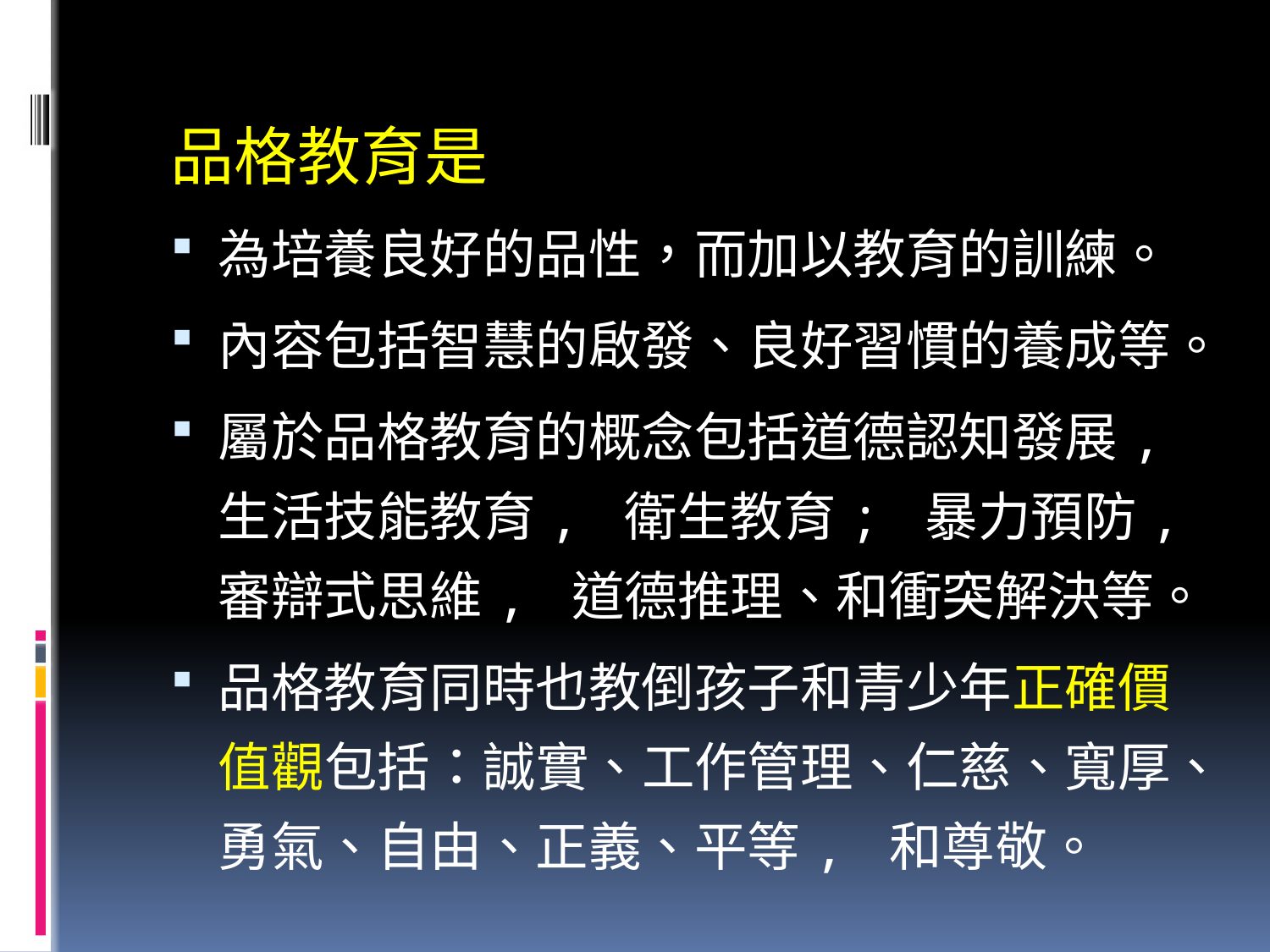

#
品格教育是
為培養良好的品性，而加以教育的訓練。
內容包括智慧的啟發、良好習慣的養成等。
屬於品格教育的概念包括道德認知發展, 生活技能教育, 衛生教育; 暴力預防, 審辯式思維, 道德推理、和衝突解決等。
品格教育同時也教倒孩子和青少年正確價值觀包括：誠實、工作管理、仁慈、寬厚、勇氣、自由、正義、平等, 和尊敬。